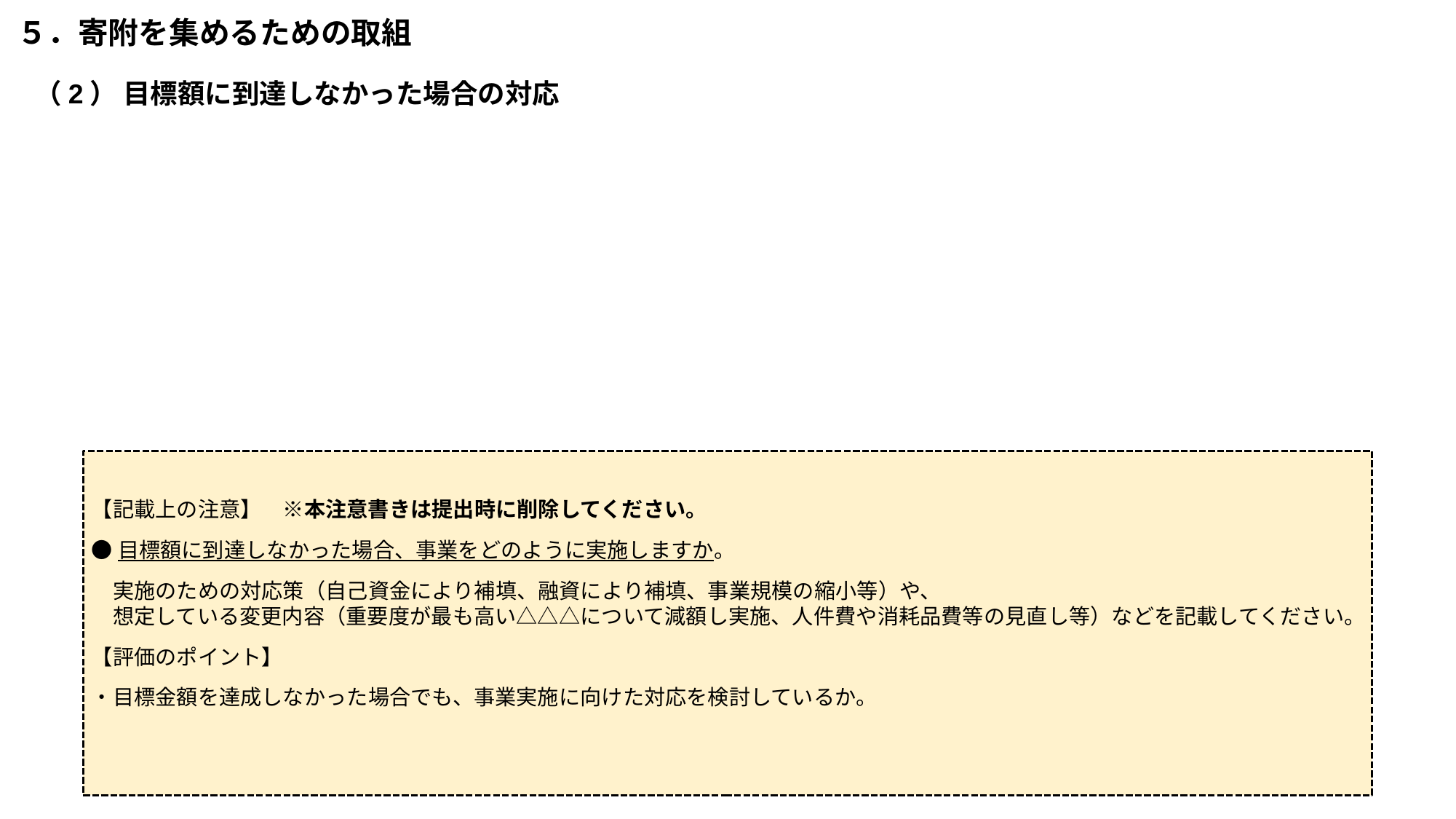

５．寄附を集めるための取組
（2） 目標額に到達しなかった場合の対応
【記載上の注意】　※本注意書きは提出時に削除してください。
●目標額に到達しなかった場合、事業をどのように実施しますか。
　実施のための対応策（自己資金により補填、融資により補填、事業規模の縮小等）や、
　想定している変更内容（重要度が最も高い△△△について減額し実施、人件費や消耗品費等の見直し等）などを記載してください。
【評価のポイント】
・目標金額を達成しなかった場合でも、事業実施に向けた対応を検討しているか。